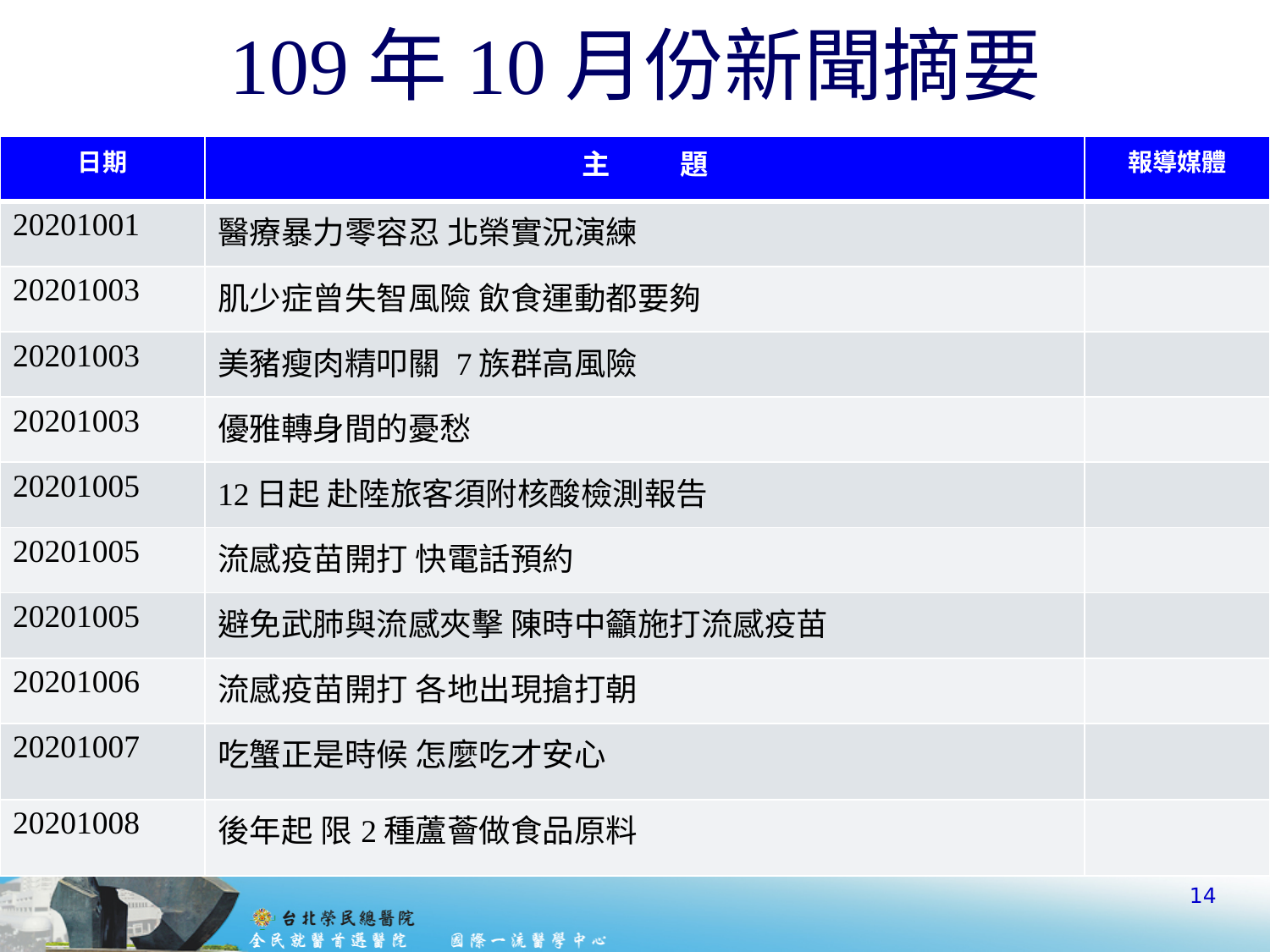

# 109年10月份新聞摘要
| 日期 | 主 題 | 報導媒體 |
| --- | --- | --- |
| 20201001 | 醫療暴力零容忍 北榮實況演練 |  |
| 20201003 | 肌少症曾失智風險 飲食運動都要夠 |  |
| 20201003 | 美豬瘦肉精叩關 7族群高風險 |  |
| 20201003 | 優雅轉身間的憂愁 |  |
| 20201005 | 12日起 赴陸旅客須附核酸檢測報告 |  |
| 20201005 | 流感疫苗開打 快電話預約 |  |
| 20201005 | 避免武肺與流感夾擊 陳時中籲施打流感疫苗 |  |
| 20201006 | 流感疫苗開打 各地出現搶打朝 |  |
| 20201007 | 吃蟹正是時候 怎麼吃才安心 |  |
| 20201008 | 後年起 限2種蘆薈做食品原料 |  |
14